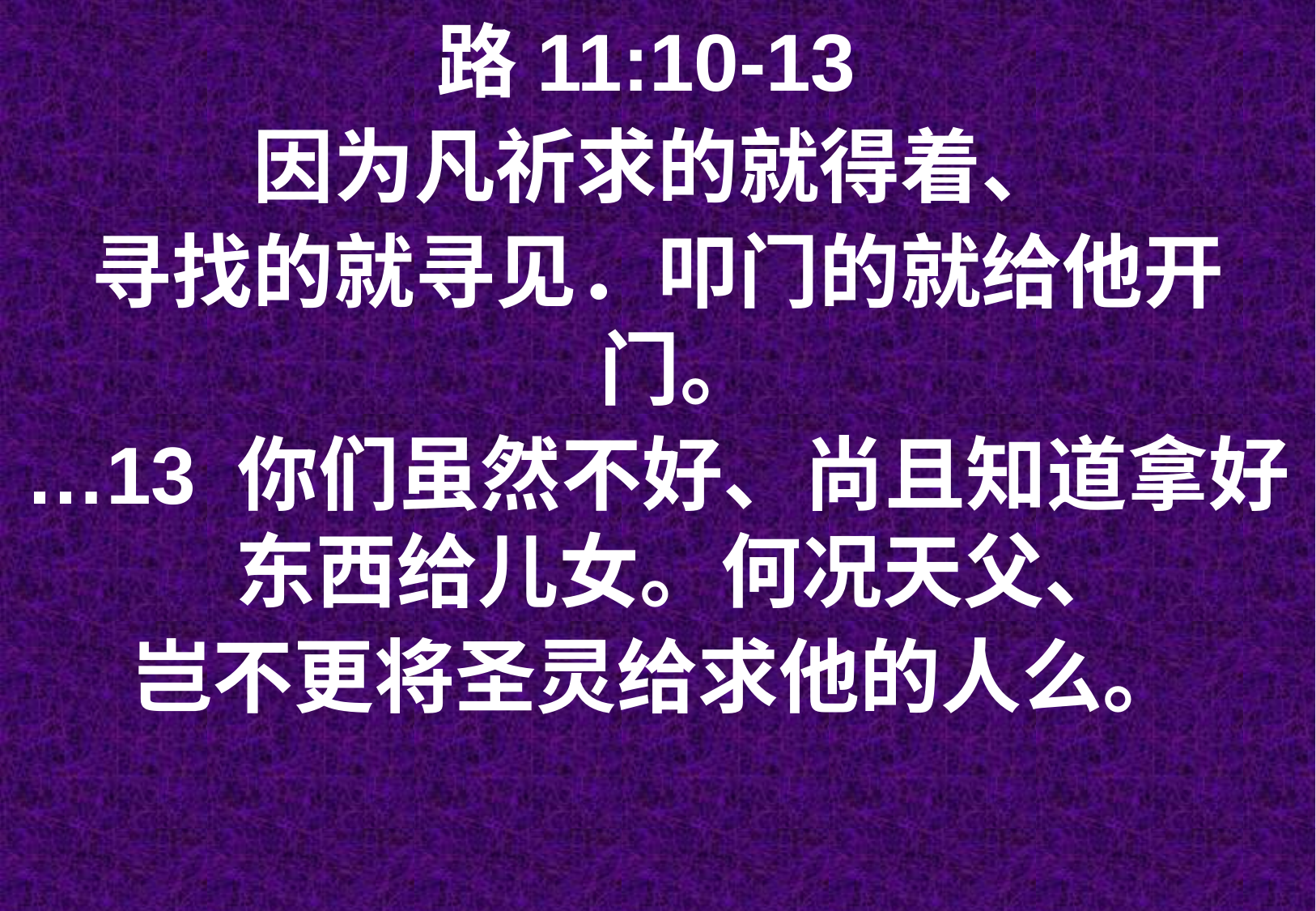

路11:10-13
因为凡祈求的就得着、
寻找的就寻见．叩门的就给他开门。
…13 你们虽然不好、尚且知道拿好东西给儿女。何况天父、
岂不更将圣灵给求他的人么。